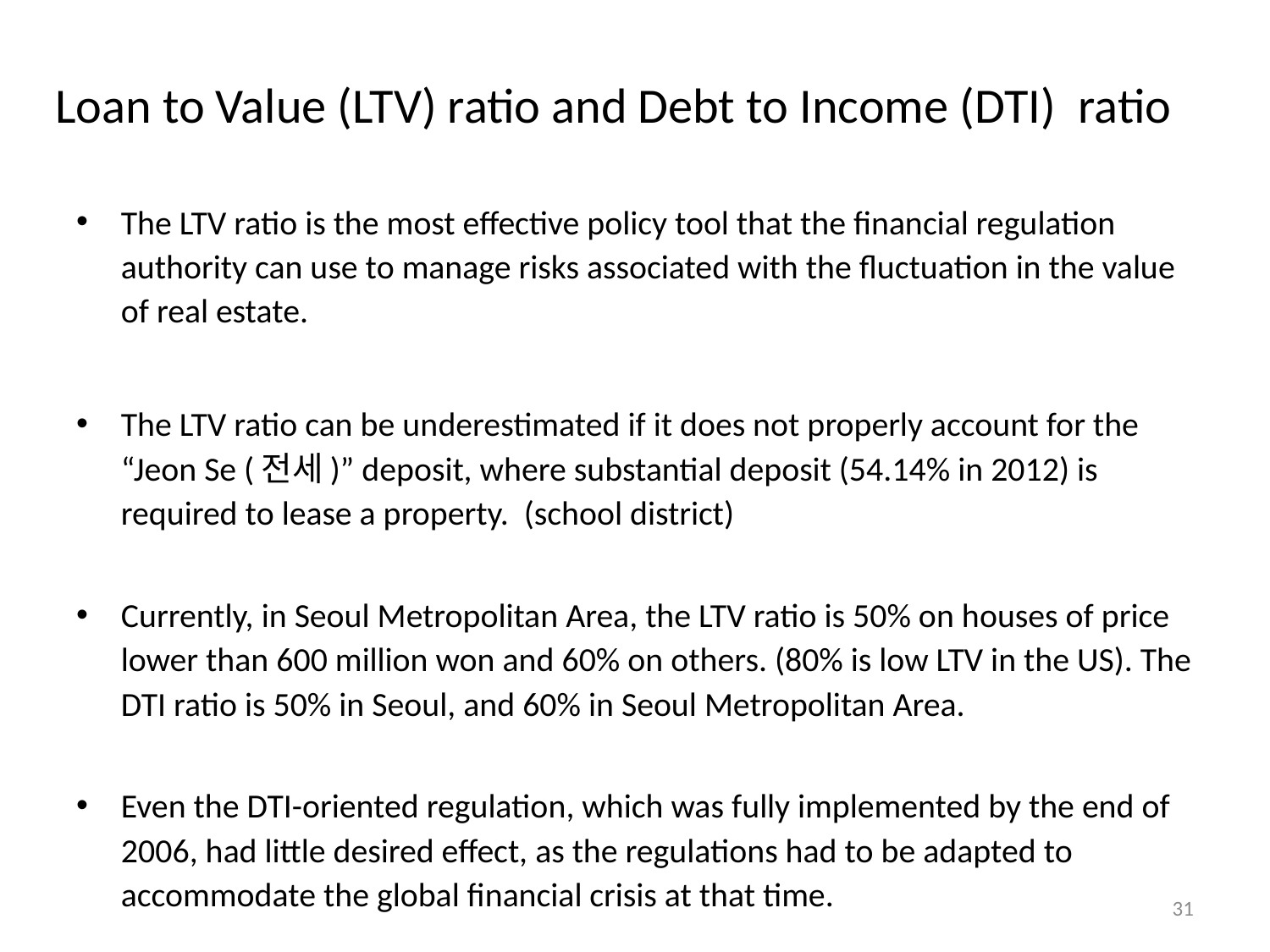

# Loan to Value (LTV) ratio and Debt to Income (DTI)  ratio
The LTV ratio is the most effective policy tool that the financial regulation authority can use to manage risks associated with the fluctuation in the value of real estate.

The LTV ratio can be underestimated if it does not properly account for the “Jeon Se (전세)” deposit, where substantial deposit (54.14% in 2012) is required to lease a property.  (school district)

Currently, in Seoul Metropolitan Area, the LTV ratio is 50% on houses of price lower than 600 million won and 60% on others. (80% is low LTV in the US). The DTI ratio is 50% in Seoul, and 60% in Seoul Metropolitan Area.

Even the DTI-oriented regulation, which was fully implemented by the end of 2006, had little desired effect, as the regulations had to be adapted to accommodate the global financial crisis at that time.

31